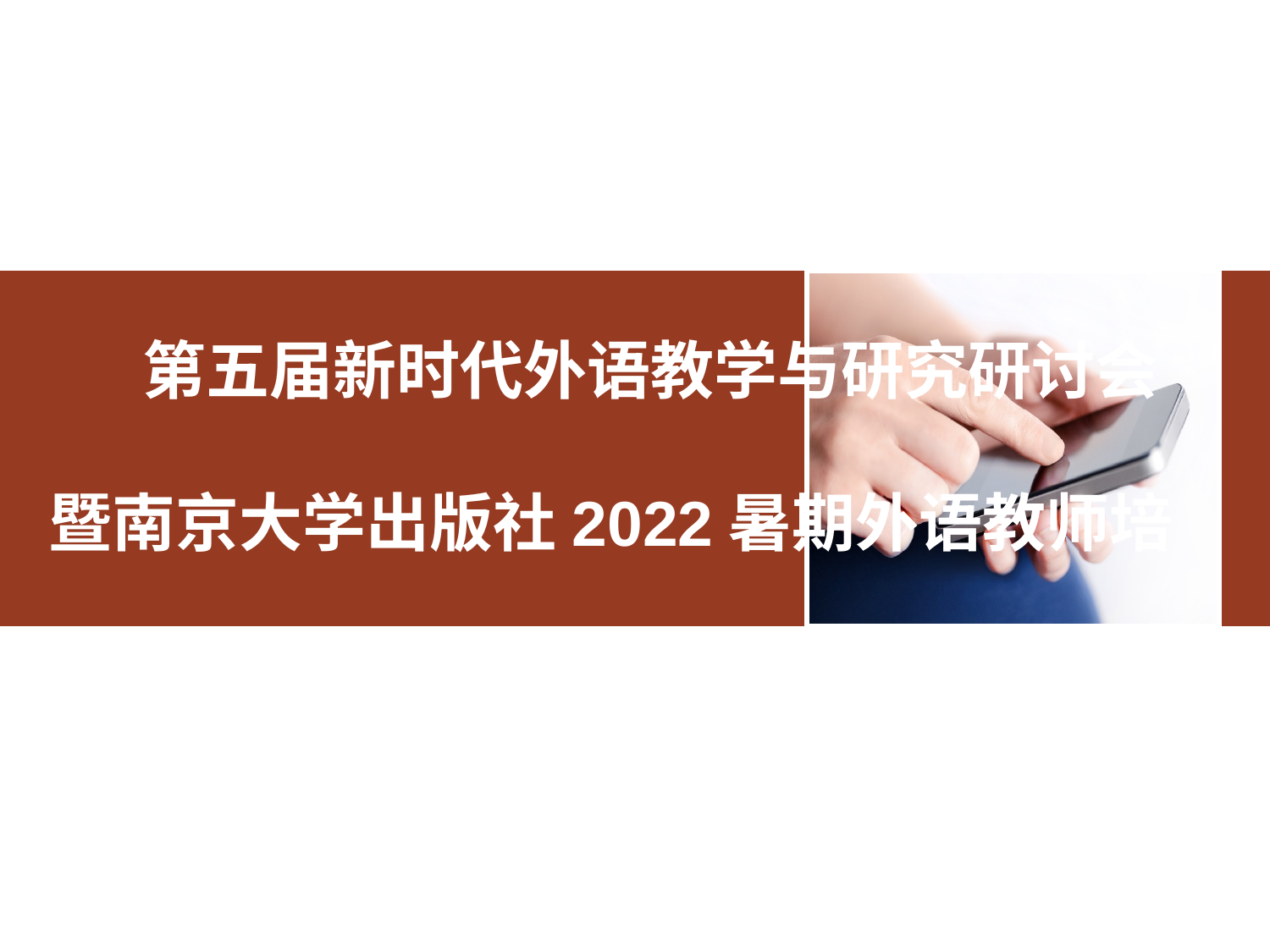

# 第五届新时代外语教学与研究研讨会 暨南京大学出版社2022暑期外语教师培训会